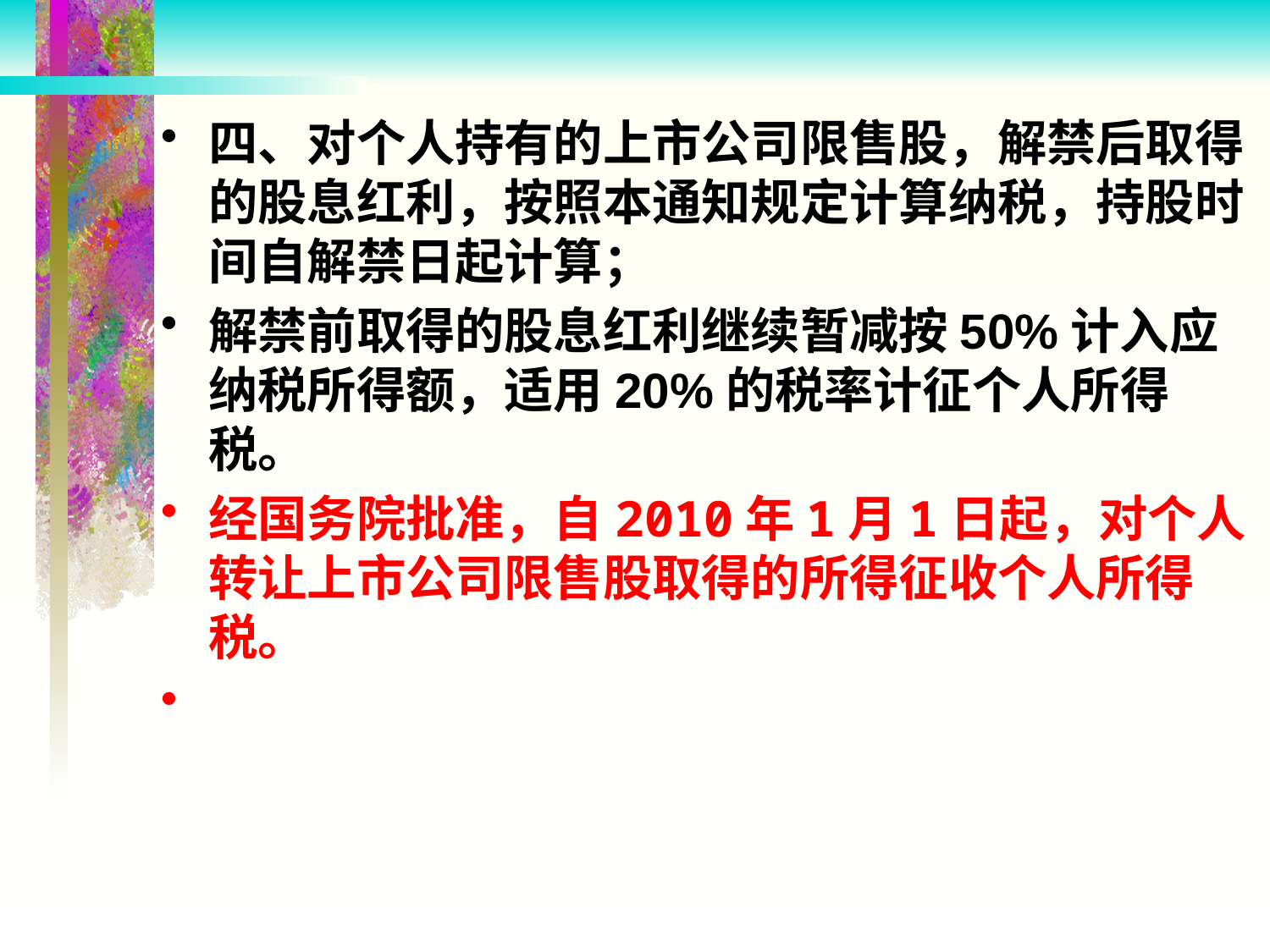

四、对个人持有的上市公司限售股，解禁后取得的股息红利，按照本通知规定计算纳税，持股时间自解禁日起计算；
解禁前取得的股息红利继续暂减按50%计入应纳税所得额，适用20%的税率计征个人所得税。
经国务院批准，自2010年1月1日起，对个人转让上市公司限售股取得的所得征收个人所得税。